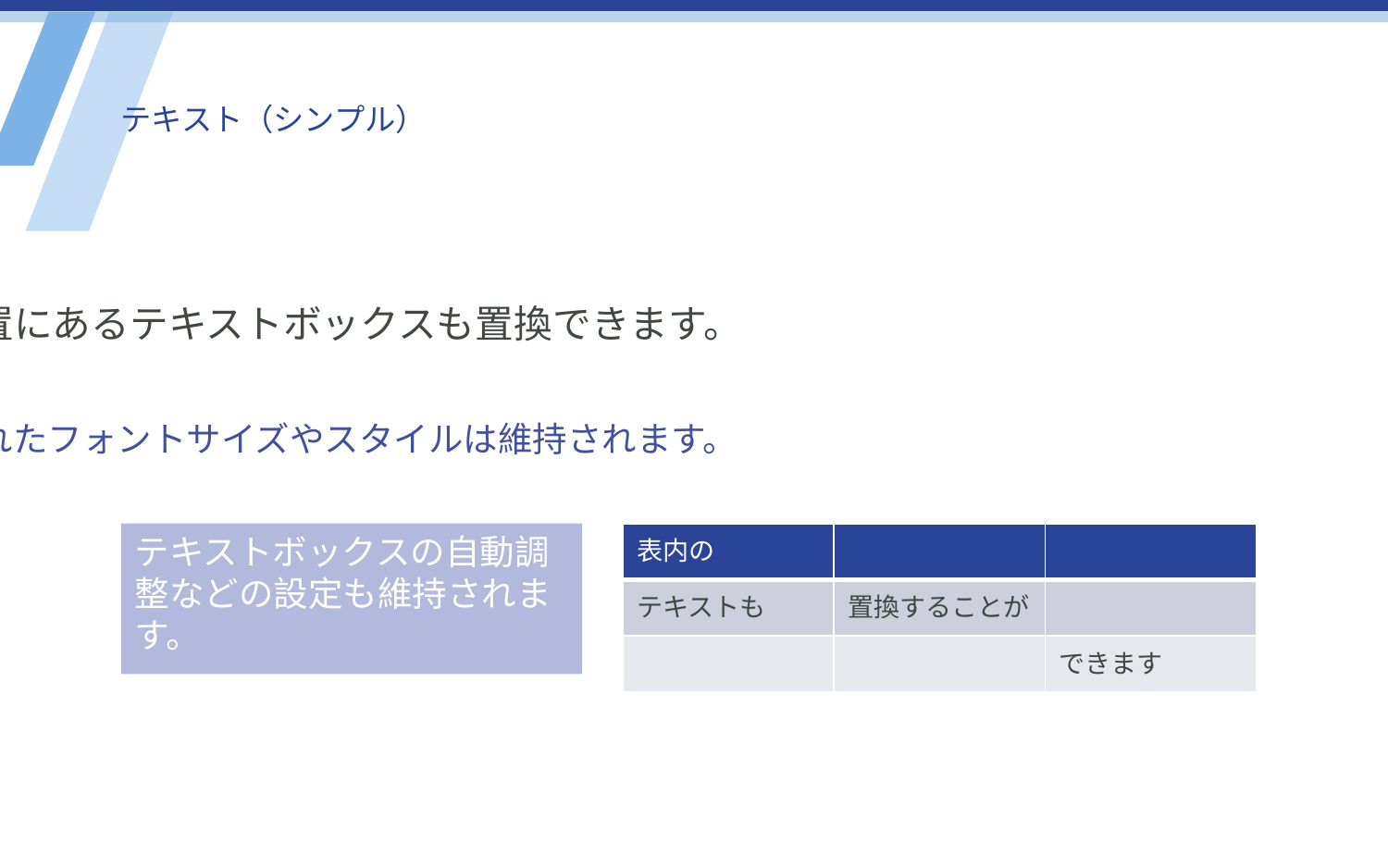

テキスト（シンプル）
スライド上のどの位置にあるテキストボックスも置換できます。
テンプレートに設定されたフォントサイズやスタイルは維持されます。
テキストボックスの自動調整などの設定も維持されます。
| 表内の |  |  |
| --- | --- | --- |
| テキストも | 置換することが |  |
|  |  | できます |